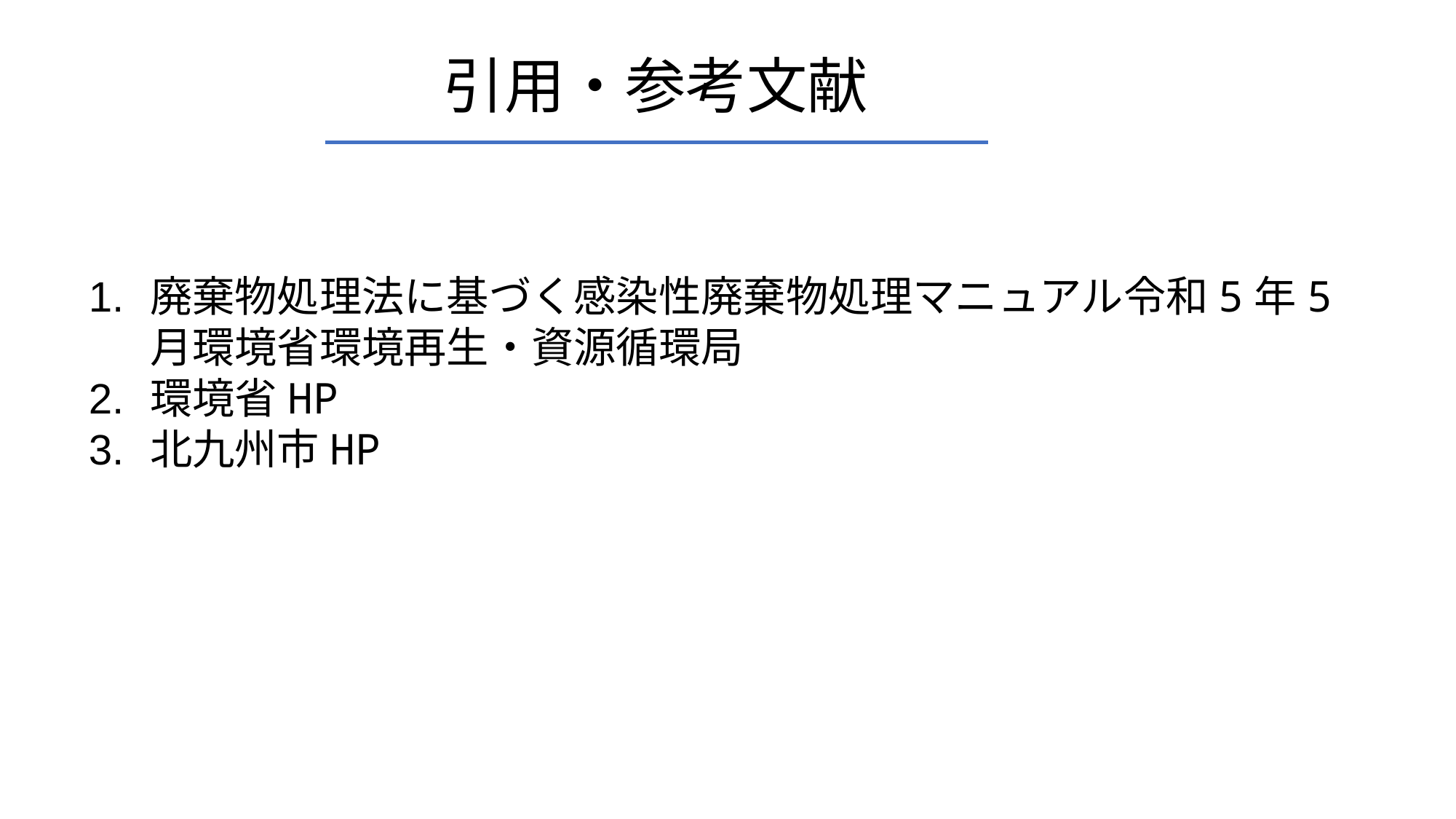

引用・参考文献

廃棄物処理法に基づく感染性廃棄物処理マニュアル令和5年5月環境省環境再生・資源循環局
環境省HP
北九州市HP